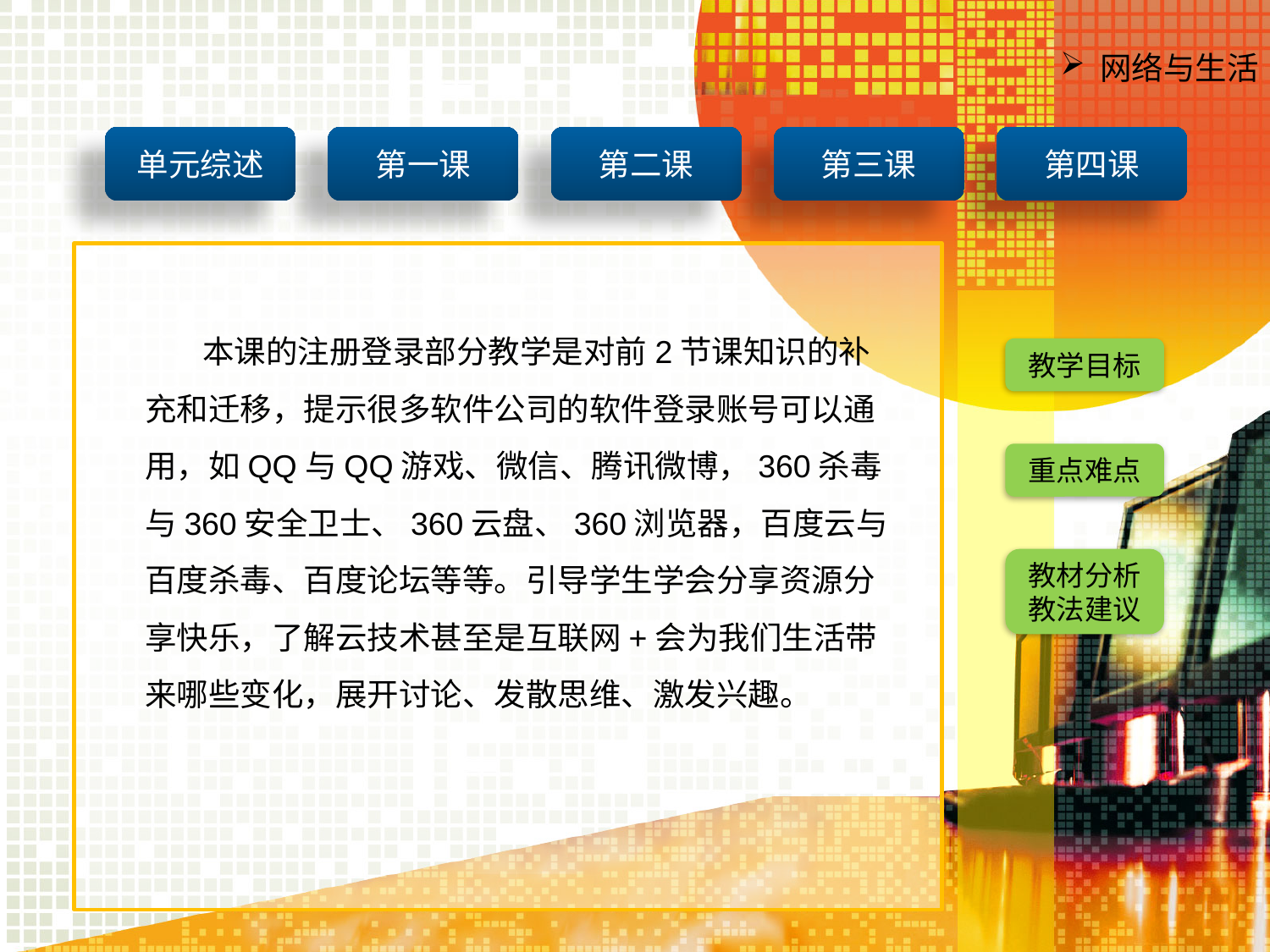

本课的注册登录部分教学是对前2节课知识的补充和迁移，提示很多软件公司的软件登录账号可以通用，如QQ与QQ游戏、微信、腾讯微博，360杀毒与360安全卫士、360云盘、360浏览器，百度云与百度杀毒、百度论坛等等。引导学生学会分享资源分享快乐，了解云技术甚至是互联网+会为我们生活带来哪些变化，展开讨论、发散思维、激发兴趣。